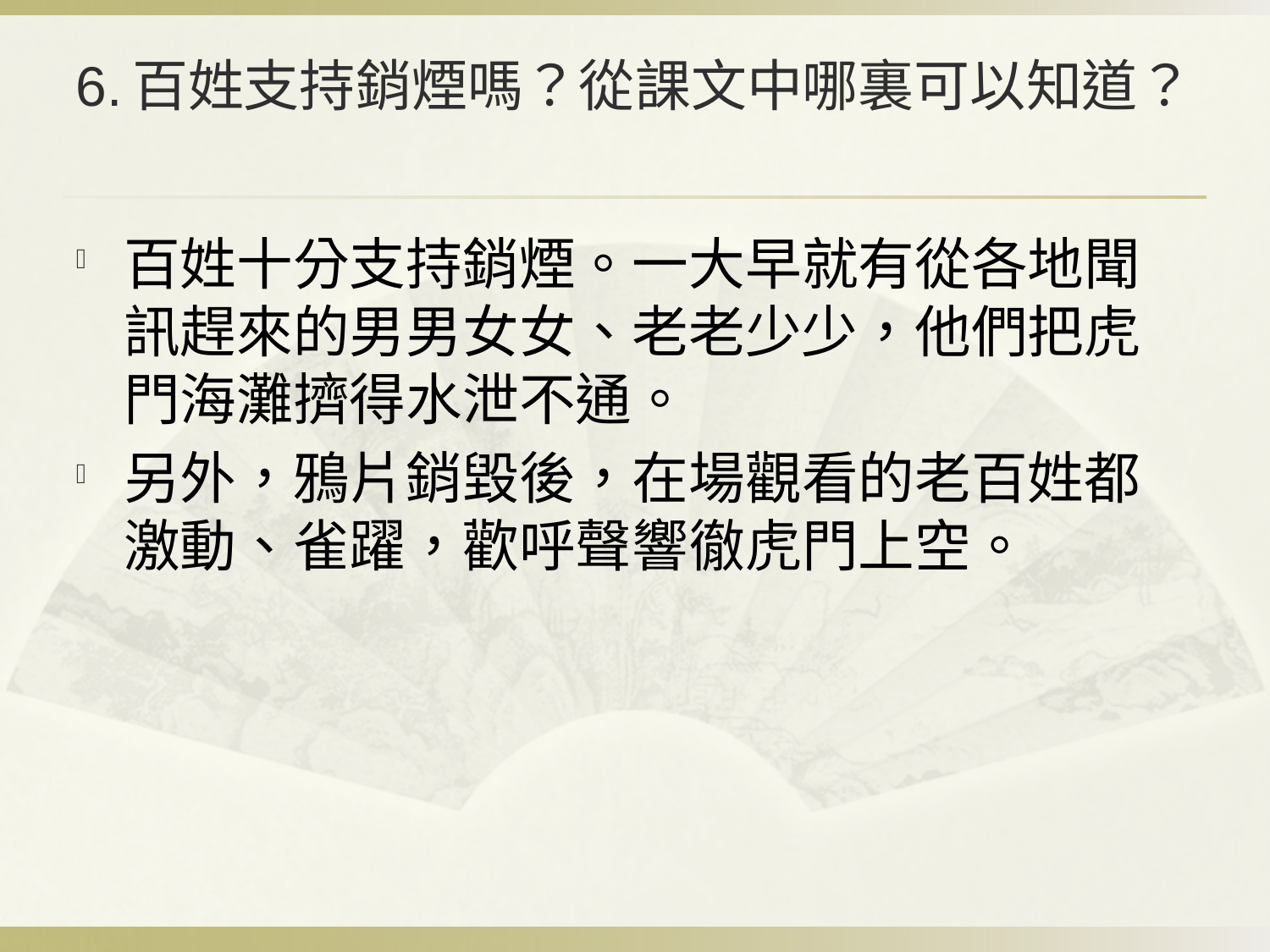

# 6.百姓支持銷煙嗎？從課文中哪裏可以知道？
百姓十分支持銷煙。一大早就有從各地聞訊趕來的男男女女、老老少少，他們把虎門海灘擠得水泄不通。
另外，鴉片銷毀後，在場觀看的老百姓都激動、雀躍，歡呼聲響徹虎門上空。